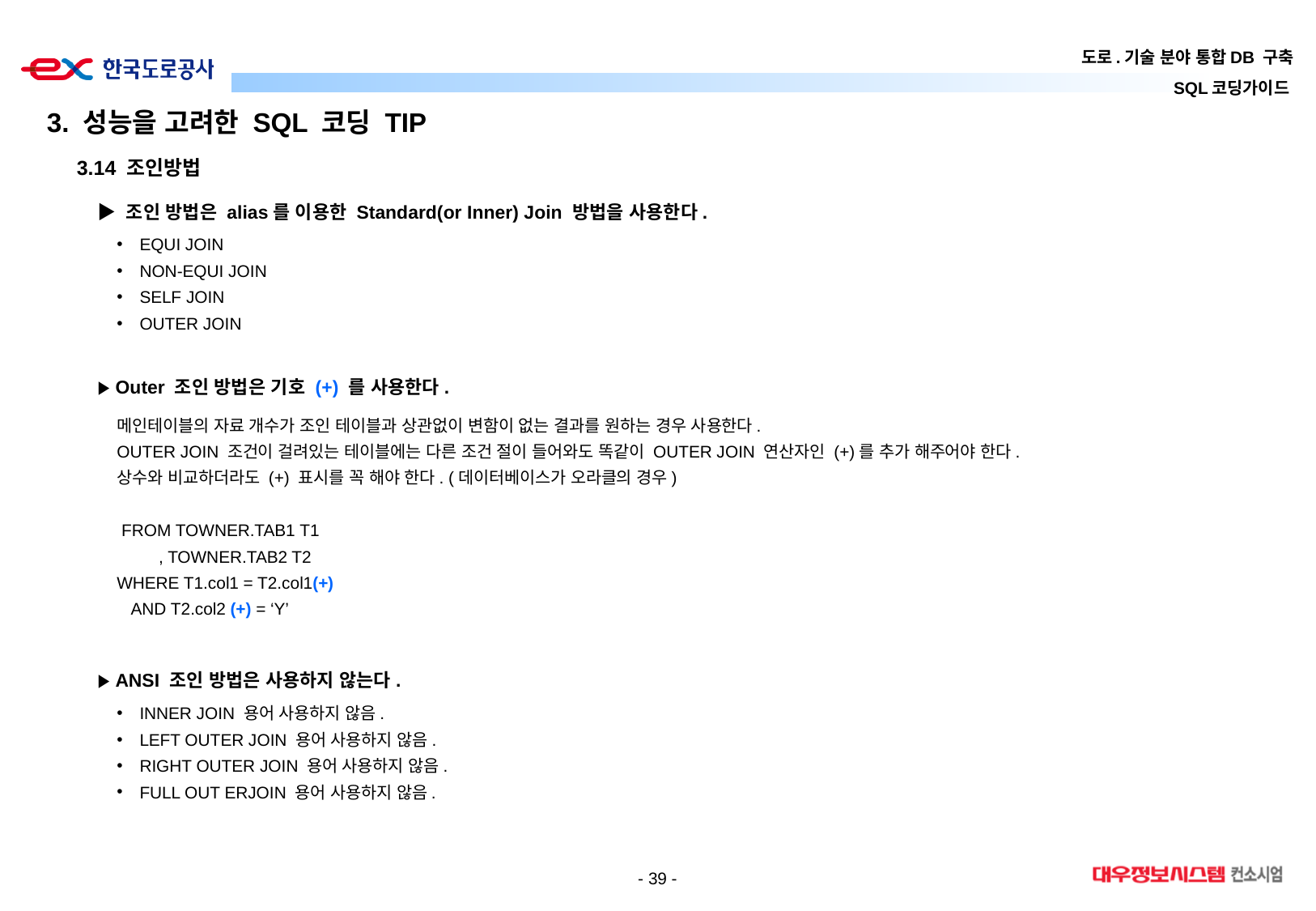

3. 성능을 고려한 SQL 코딩 TIP
3.14 조인방법
▶ 조인 방법은 alias를 이용한 Standard(or Inner) Join 방법을 사용한다.
EQUI JOIN
NON-EQUI JOIN
SELF JOIN
OUTER JOIN
▶ Outer 조인 방법은 기호 (+) 를 사용한다.
메인테이블의 자료 개수가 조인 테이블과 상관없이 변함이 없는 결과를 원하는 경우 사용한다.
OUTER JOIN 조건이 걸려있는 테이블에는 다른 조건 절이 들어와도 똑같이 OUTER JOIN 연산자인 (+)를 추가 해주어야 한다.
상수와 비교하더라도 (+) 표시를 꼭 해야 한다. (데이터베이스가 오라클의 경우)

 FROM TOWNER.TAB1 T1
         , TOWNER.TAB2 T2
WHERE T1.col1 = T2.col1(+)
   AND T2.col2 (+) = ‘Y’
▶ ANSI 조인 방법은 사용하지 않는다.
INNER JOIN 용어 사용하지 않음.
LEFT OUTER JOIN 용어 사용하지 않음.
RIGHT OUTER JOIN 용어 사용하지 않음.
FULL OUT ERJOIN 용어 사용하지 않음.